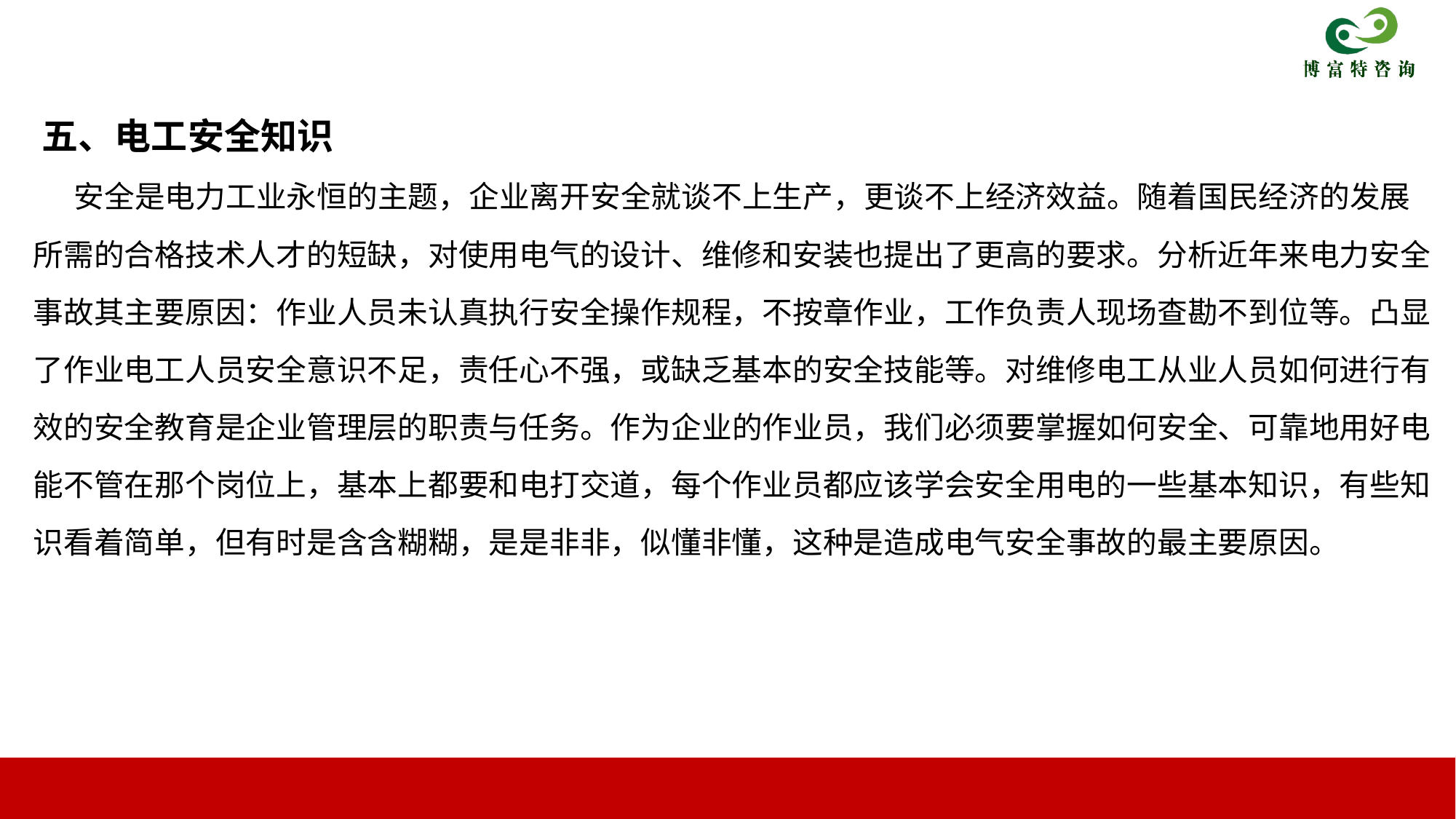

五、电工安全知识

     安全是电力工业永恒的主题，企业离开安全就谈不上生产，更谈不上经济效益。随着国民经济的发展
所需的合格技术人才的短缺，对使用电气的设计、维修和安装也提出了更高的要求。分析近年来电力安全
事故其主要原因：作业人员未认真执行安全操作规程，不按章作业，工作负责人现场查勘不到位等。凸显
了作业电工人员安全意识不足，责任心不强，或缺乏基本的安全技能等。对维修电工从业人员如何进行有
效的安全教育是企业管理层的职责与任务。作为企业的作业员，我们必须要掌握如何安全、可靠地用好电
能不管在那个岗位上，基本上都要和电打交道，每个作业员都应该学会安全用电的一些基本知识，有些知
识看着简单，但有时是含含糊糊，是是非非，似懂非懂，这种是造成电气安全事故的最主要原因。